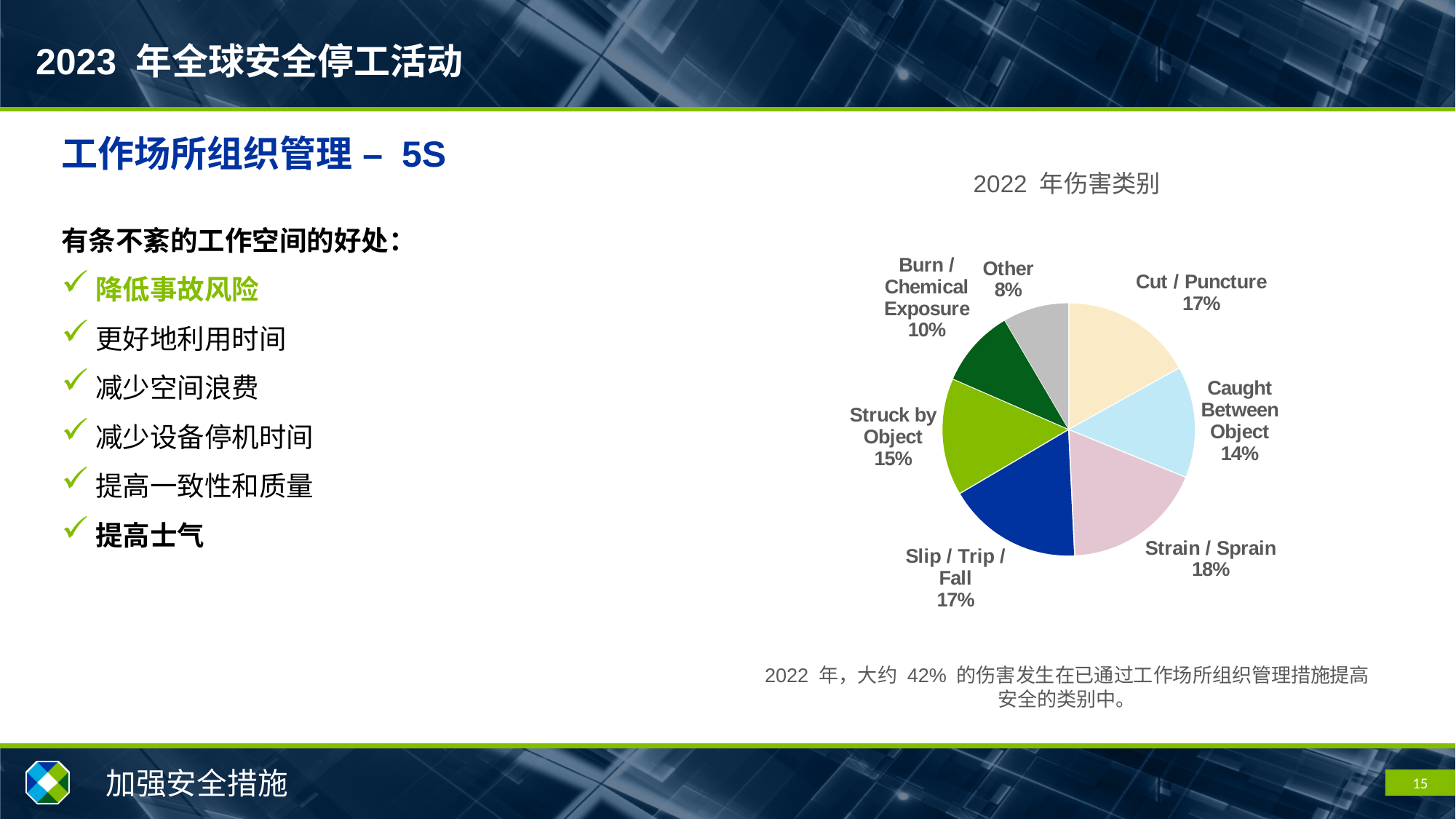

工作场所组织管理 – 5S

有条不紊的工作空间的好处：
降低事故风险
更好地利用时间
减少空间浪费
减少设备停机时间
提高一致性和质量
提高士气
2022 年伤害类别

### Chart

| Category | Number of Injuries |
|---|---|
| Cut / Puncture | 44.0 |
| Caught Between Object | 37.0 |
| Strain / Sprain | 47.0 |
| Slip / Trip / Fall | 45.0 |
| Struck by Object | 39.0 |
| Burn / Chemical Exposure | 26.0 |
| Other | 22.0 |
2022 年，大约 42% 的伤害发生在已通过工作场所组织管理措施提高安全的类别中。